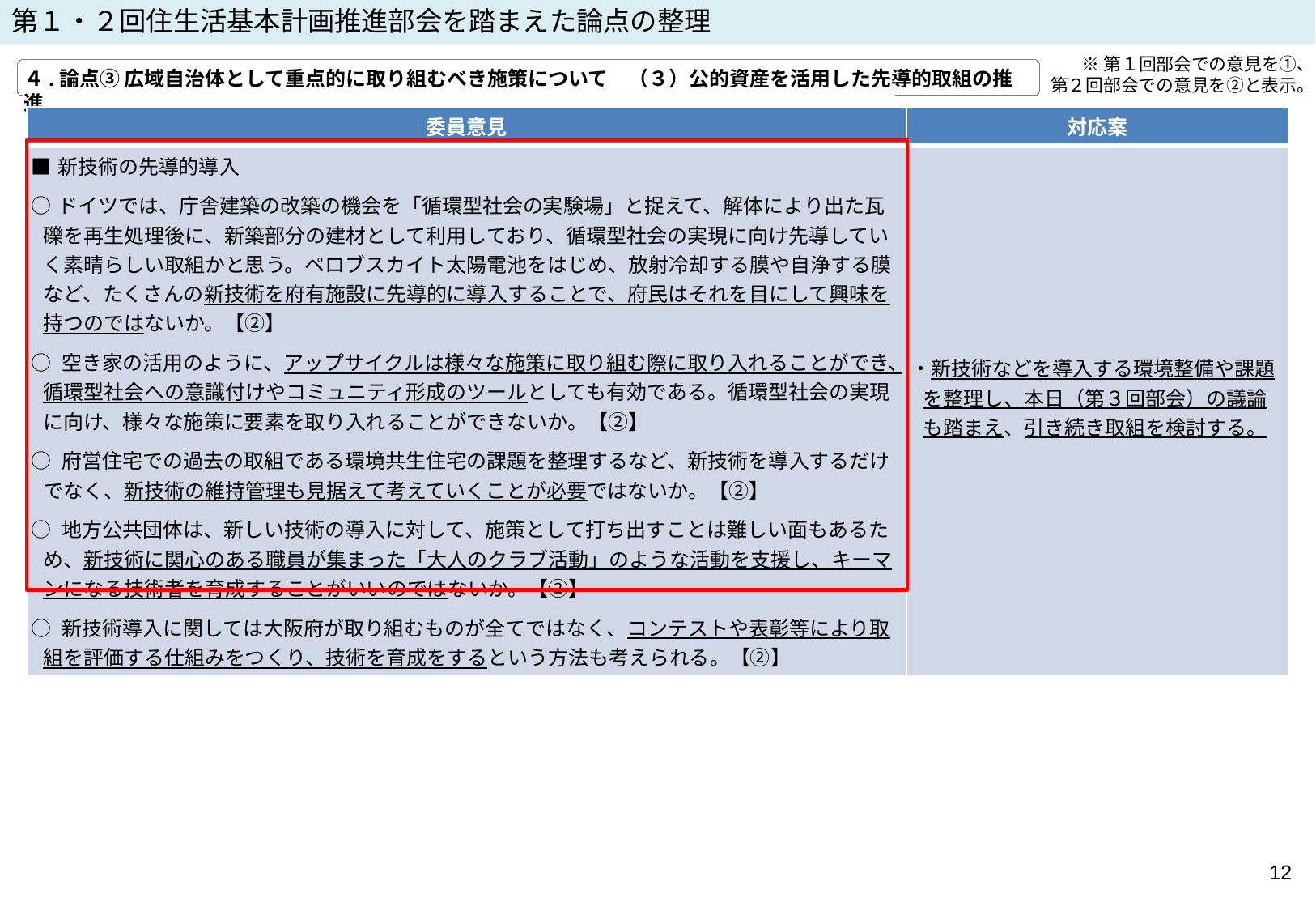

第１・２回住生活基本計画推進部会を踏まえた論点の整理
※第１回部会での意見を①、
第２回部会での意見を②と表示。
４.論点③ 広域自治体として重点的に取り組むべき施策について　（３）公的資産を活用した先導的取組の推進
| 委員意見 | 対応案 |
| --- | --- |
| ■新技術の先導的導入 ○ドイツでは、庁舎建築の改築の機会を「循環型社会の実験場」と捉えて、解体により出た瓦礫を再生処理後に、新築部分の建材として利用しており、循環型社会の実現に向け先導していく素晴らしい取組かと思う。ペロブスカイト太陽電池をはじめ、放射冷却する膜や自浄する膜など、たくさんの新技術を府有施設に先導的に導入することで、府民はそれを目にして興味を持つのではないか。【②】 ○ 空き家の活用のように、アップサイクルは様々な施策に取り組む際に取り入れることができ、循環型社会への意識付けやコミュニティ形成のツールとしても有効である。循環型社会の実現に向け、様々な施策に要素を取り入れることができないか。【②】 ○ 府営住宅での過去の取組である環境共生住宅の課題を整理するなど、新技術を導入するだけでなく、新技術の維持管理も見据えて考えていくことが必要ではないか。【②】 ○ 地方公共団体は、新しい技術の導入に対して、施策として打ち出すことは難しい面もあるため、新技術に関心のある職員が集まった「大人のクラブ活動」のような活動を支援し、キーマンになる技術者を育成することがいいのではないか。【②】 ○ 新技術導入に関しては大阪府が取り組むものが全てではなく、コンテストや表彰等により取組を評価する仕組みをつくり、技術を育成をするという方法も考えられる。【②】 | ・新技術などを導入する環境整備や課題を整理し、本日（第３回部会）の議論も踏まえ、引き続き取組を検討する。 |

12